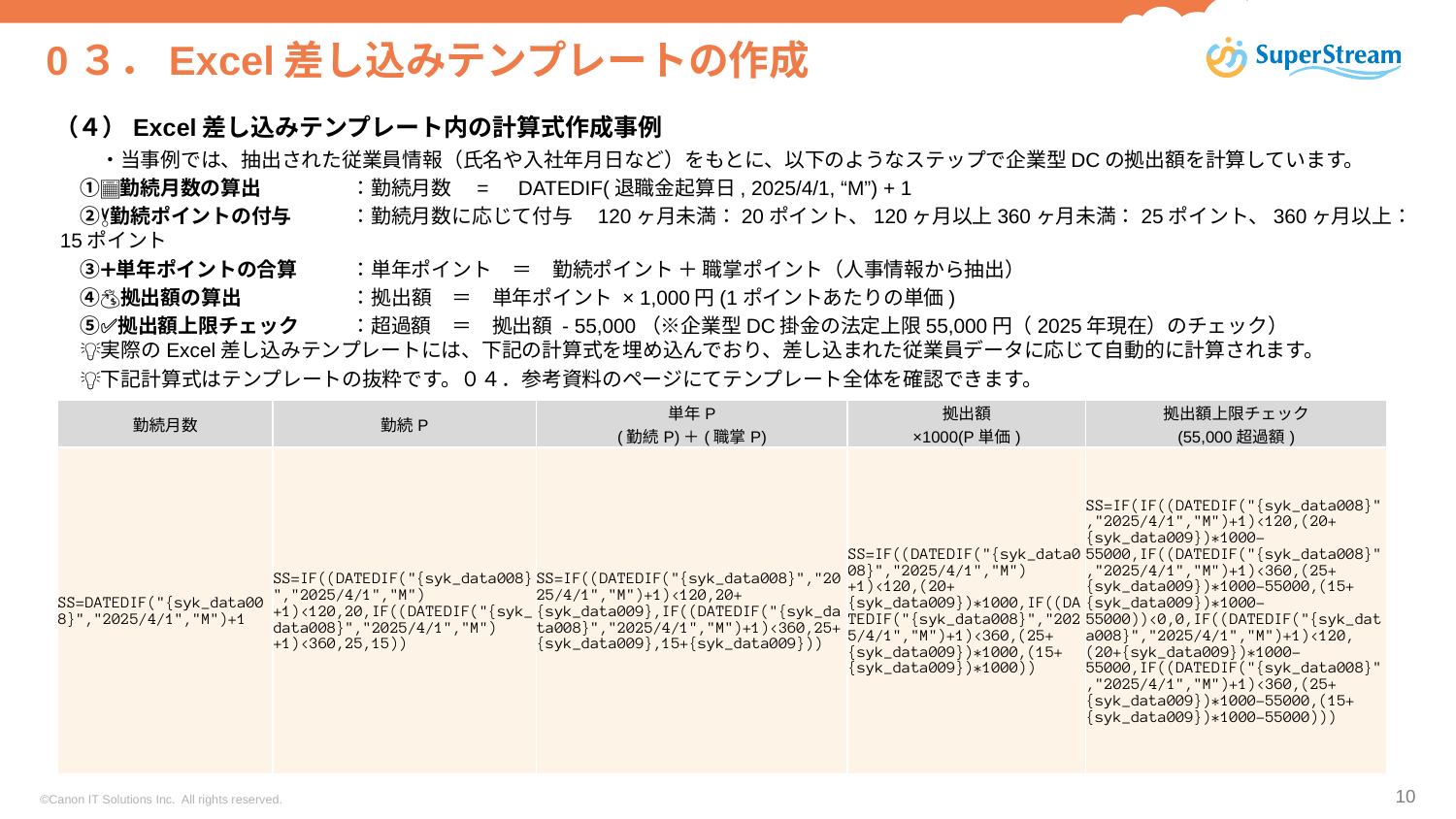

# 0３．Excel差し込みテンプレートの作成
（４）Excel差し込みテンプレート内の計算式作成事例

　　・当事例では、抽出された従業員情報（氏名や入社年月日など）をもとに、以下のようなステップで企業型DCの拠出額を計算しています。
　①📅勤続月数の算出	：勤続月数　=　DATEDIF(退職金起算日, 2025/4/1, “M”) + 1
　②🏅勤続ポイントの付与	：勤続月数に応じて付与　120ヶ月未満：20ポイント、120ヶ月以上360ヶ月未満：25ポイント、360ヶ月以上：15ポイント
　③➕単年ポイントの合算	：単年ポイント　＝　勤続ポイント ＋ 職掌ポイント（人事情報から抽出）
　④💰拠出額の算出	：拠出額　＝　単年ポイント × 1,000円(1ポイントあたりの単価)
　⑤✅拠出額上限チェック	：超過額　＝　拠出額 - 55,000（※企業型DC掛金の法定上限55,000円（2025年現在）のチェック）

　💡実際のExcel差し込みテンプレートには、下記の計算式を埋め込んでおり、差し込まれた従業員データに応じて自動的に計算されます。
　💡下記計算式はテンプレートの抜粋です。０４．参考資料のページにてテンプレート全体を確認できます。
| 勤続月数 | 勤続P | 単年P (勤続P)＋(職掌P) | 拠出額 ×1000(P単価) | 拠出額上限チェック (55,000超過額) |
| --- | --- | --- | --- | --- |
| SS=DATEDIF("{syk\_data008}","2025/4/1","M")+1 | SS=IF((DATEDIF("{syk\_data008}","2025/4/1","M")+1)<120,20,IF((DATEDIF("{syk\_data008}","2025/4/1","M")+1)<360,25,15)) | SS=IF((DATEDIF("{syk\_data008}","2025/4/1","M")+1)<120,20+{syk\_data009},IF((DATEDIF("{syk\_data008}","2025/4/1","M")+1)<360,25+{syk\_data009},15+{syk\_data009})) | SS=IF((DATEDIF("{syk\_data008}","2025/4/1","M")+1)<120,(20+{syk\_data009})\*1000,IF((DATEDIF("{syk\_data008}","2025/4/1","M")+1)<360,(25+{syk\_data009})\*1000,(15+{syk\_data009})\*1000)) | SS=IF(IF((DATEDIF("{syk\_data008}","2025/4/1","M")+1)<120,(20+{syk\_data009})\*1000-55000,IF((DATEDIF("{syk\_data008}","2025/4/1","M")+1)<360,(25+{syk\_data009})\*1000-55000,(15+{syk\_data009})\*1000-55000))<0,0,IF((DATEDIF("{syk\_data008}","2025/4/1","M")+1)<120,(20+{syk\_data009})\*1000-55000,IF((DATEDIF("{syk\_data008}","2025/4/1","M")+1)<360,(25+{syk\_data009})\*1000-55000,(15+{syk\_data009})\*1000-55000))) |
©Canon IT Solutions Inc.  All rights reserved.
10